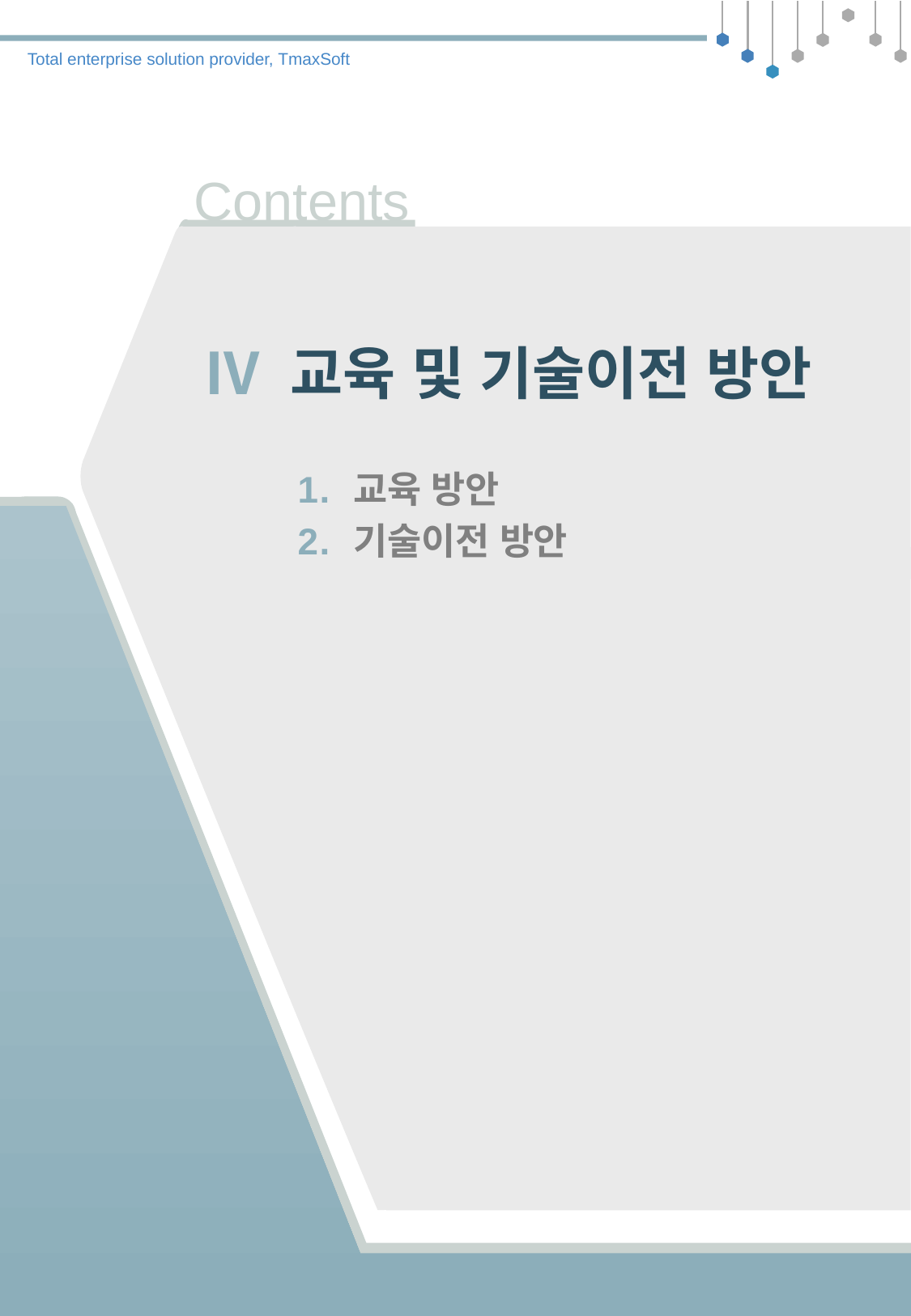

# Ⅳ 교육 및 기술이전 방안
교육 방안
기술이전 방안